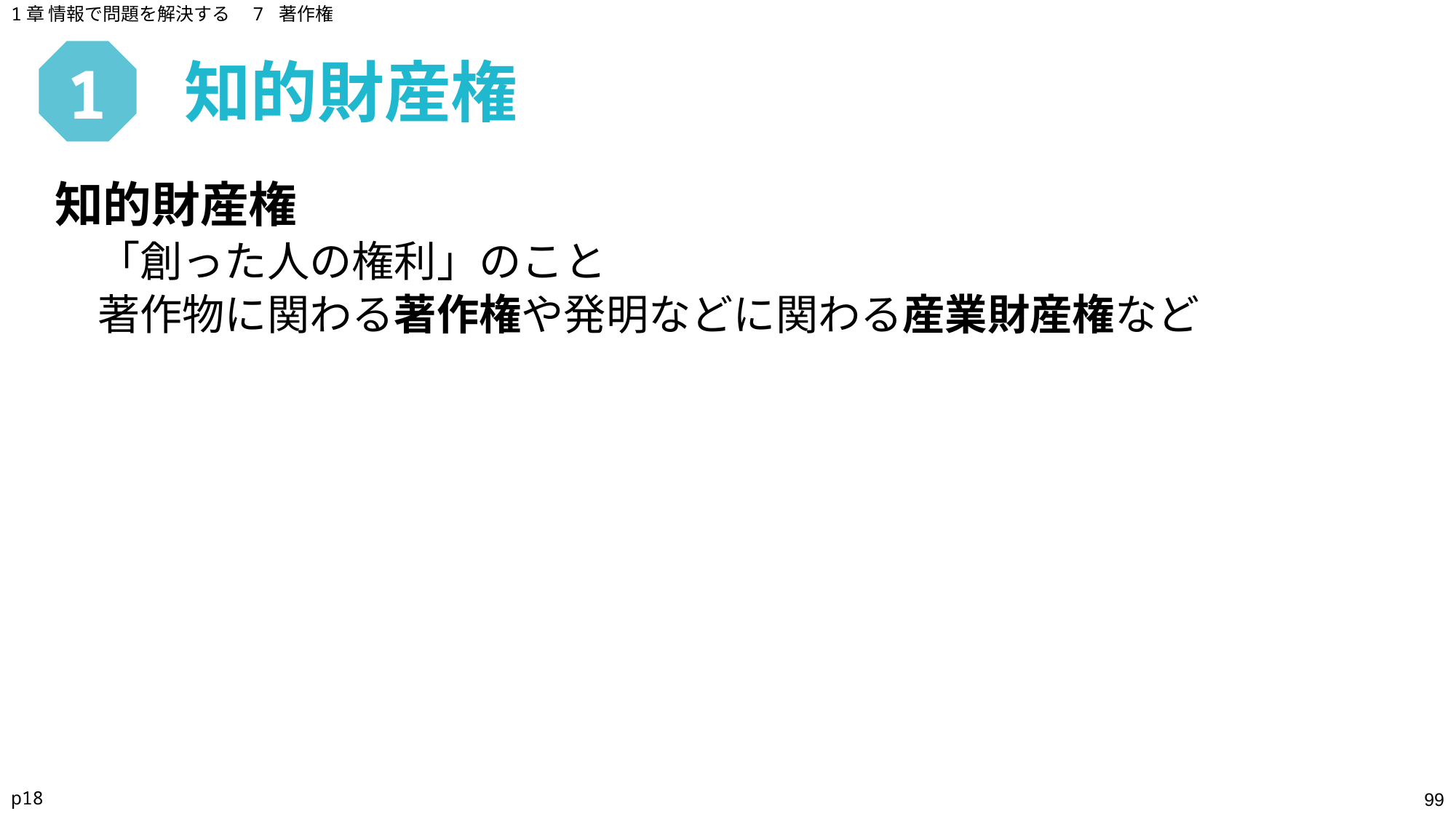

1章 情報で問題を解決する　7 著作権

知的財産権
# 1
知的財産権
「創った人の権利」のこと
著作物に関わる著作権や発明などに関わる産業財産権など
p18
99